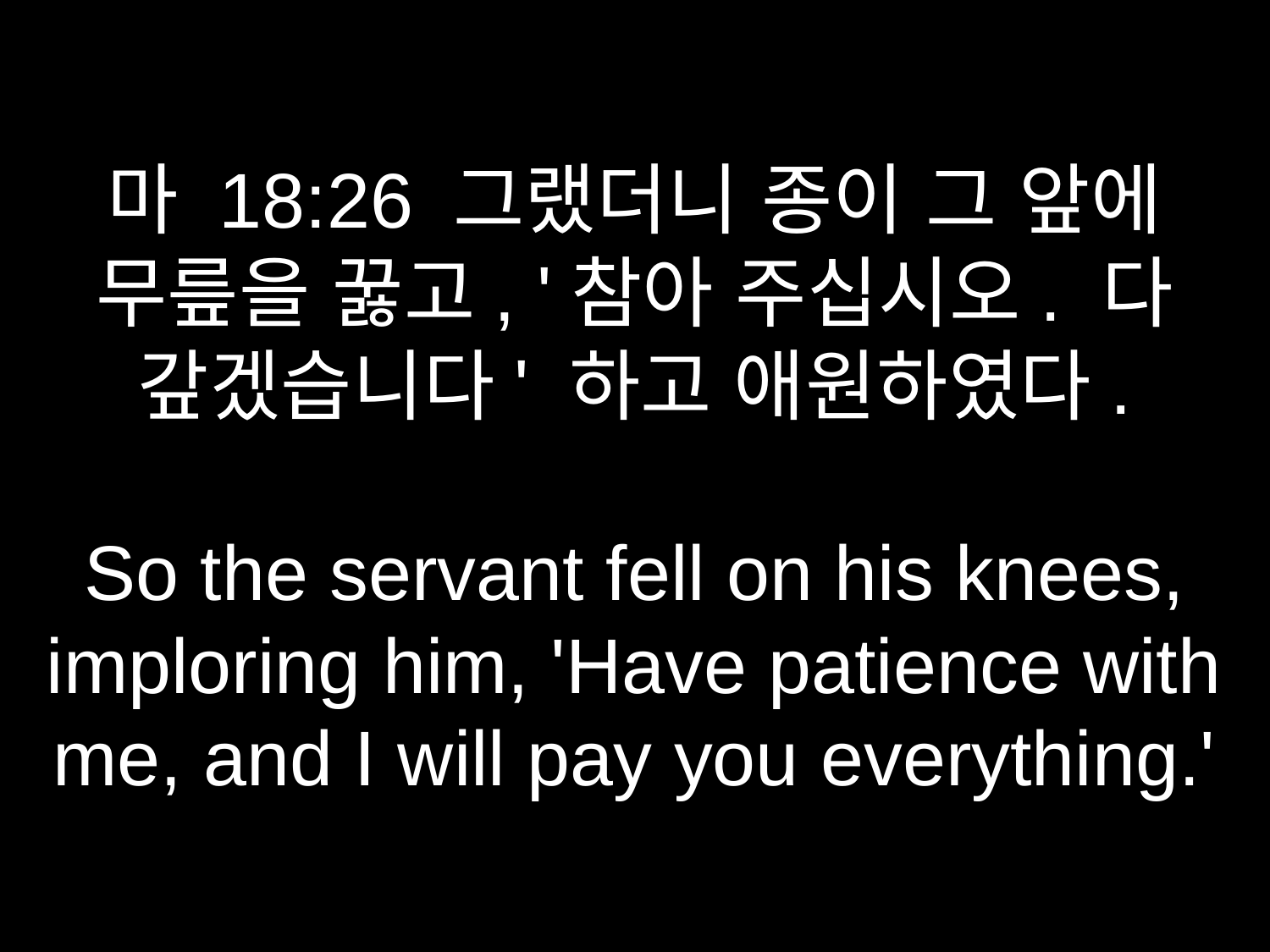

# 마 18:26 그랬더니 종이 그 앞에 무릎을 꿇고, '참아 주십시오. 다 갚겠습니다' 하고 애원하였다. So the servant fell on his knees, imploring him, 'Have patience with me, and I will pay you everything.'